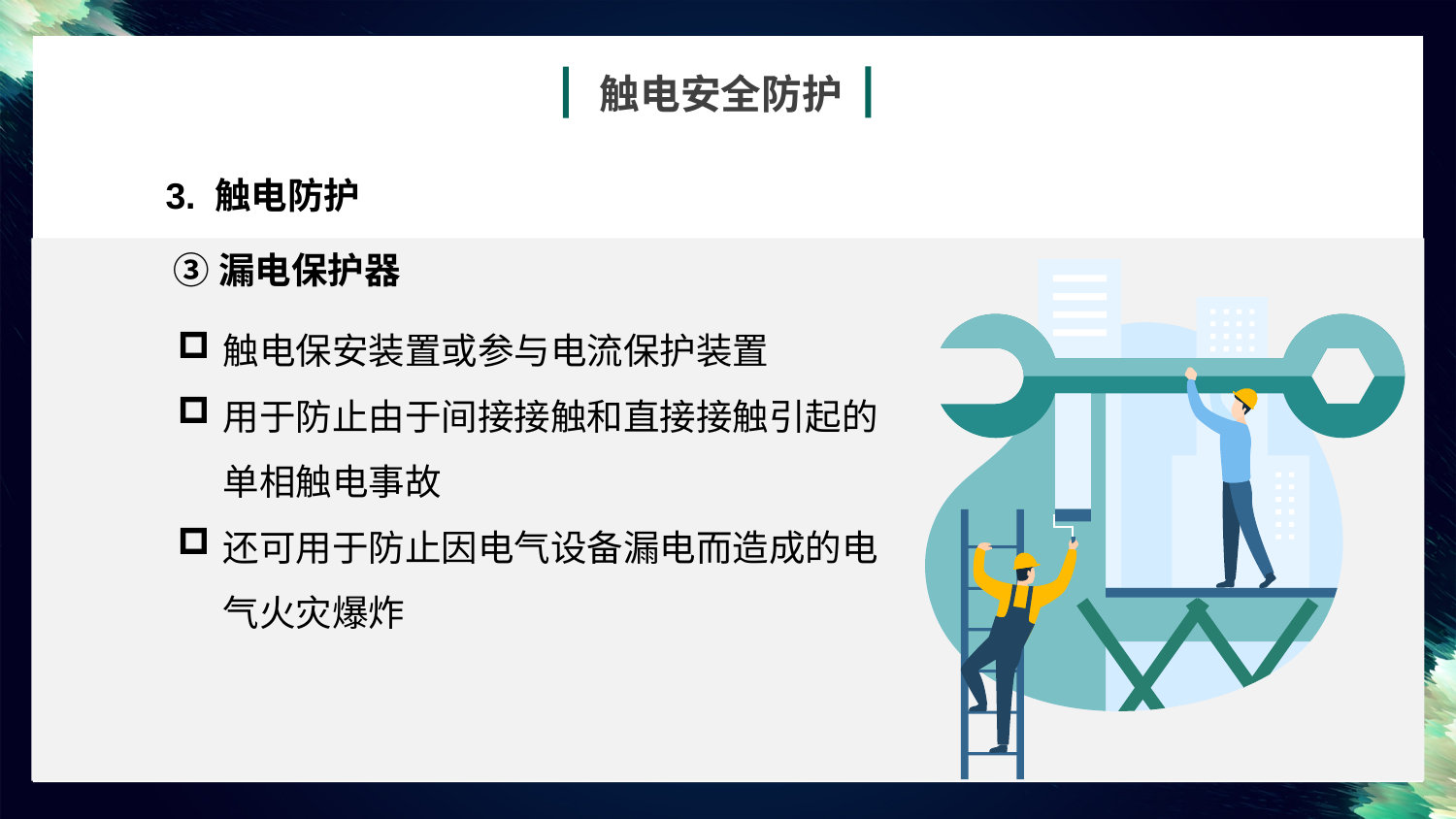

触电安全防护

3. 触电防护

③漏电保护器

触电保安装置或参与电流保护装置
用于防止由于间接接触和直接接触引起的单相触电事故
还可用于防止因电气设备漏电而造成的电气火灾爆炸